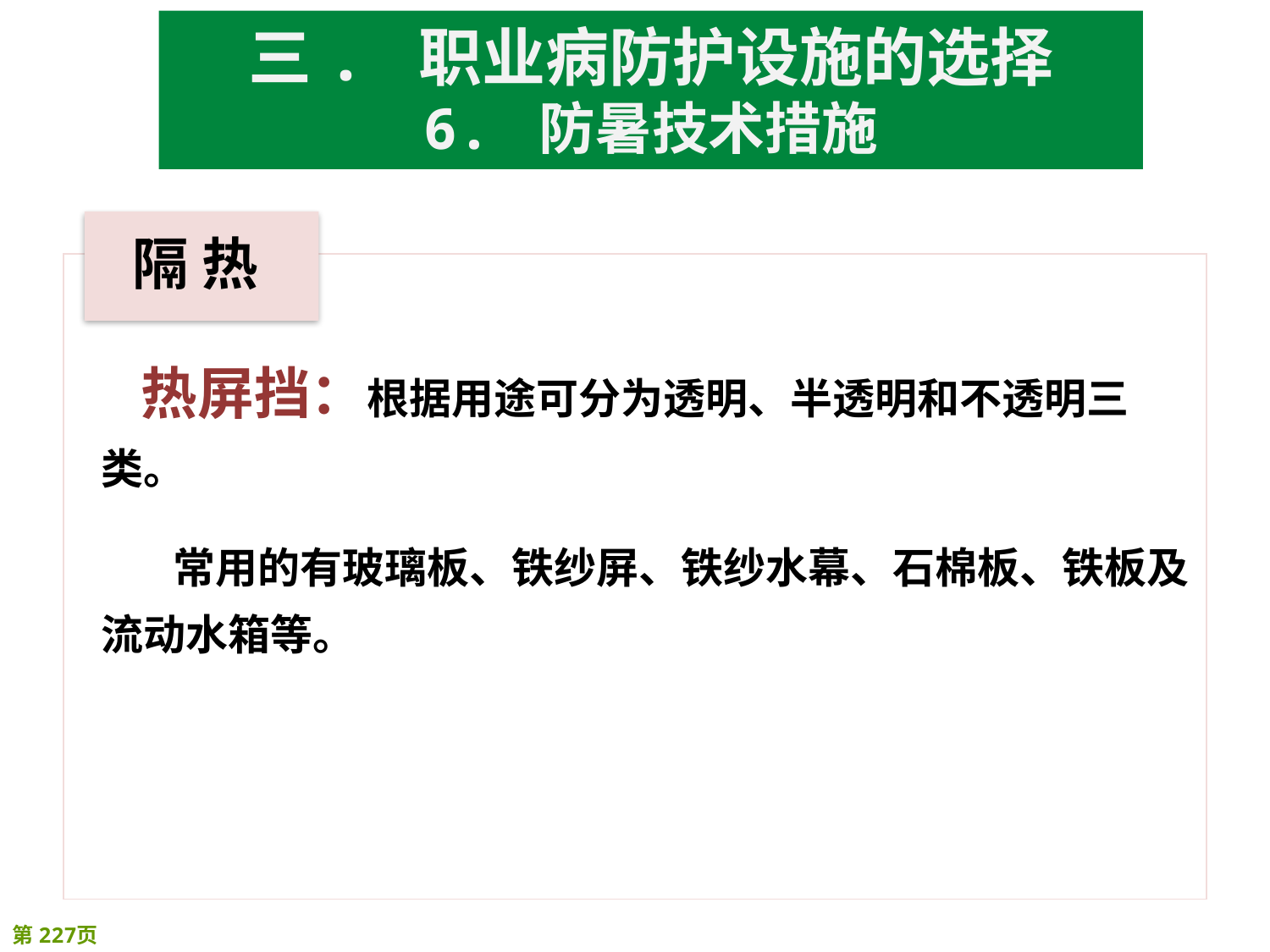

三. 职业病防护设施的选择
6. 防暑技术措施
隔 热

    热屏挡：根据用途可分为透明、半透明和不透明三类。
           常用的有玻璃板、铁纱屏、铁纱水幕、石棉板、铁板及流动水箱等。